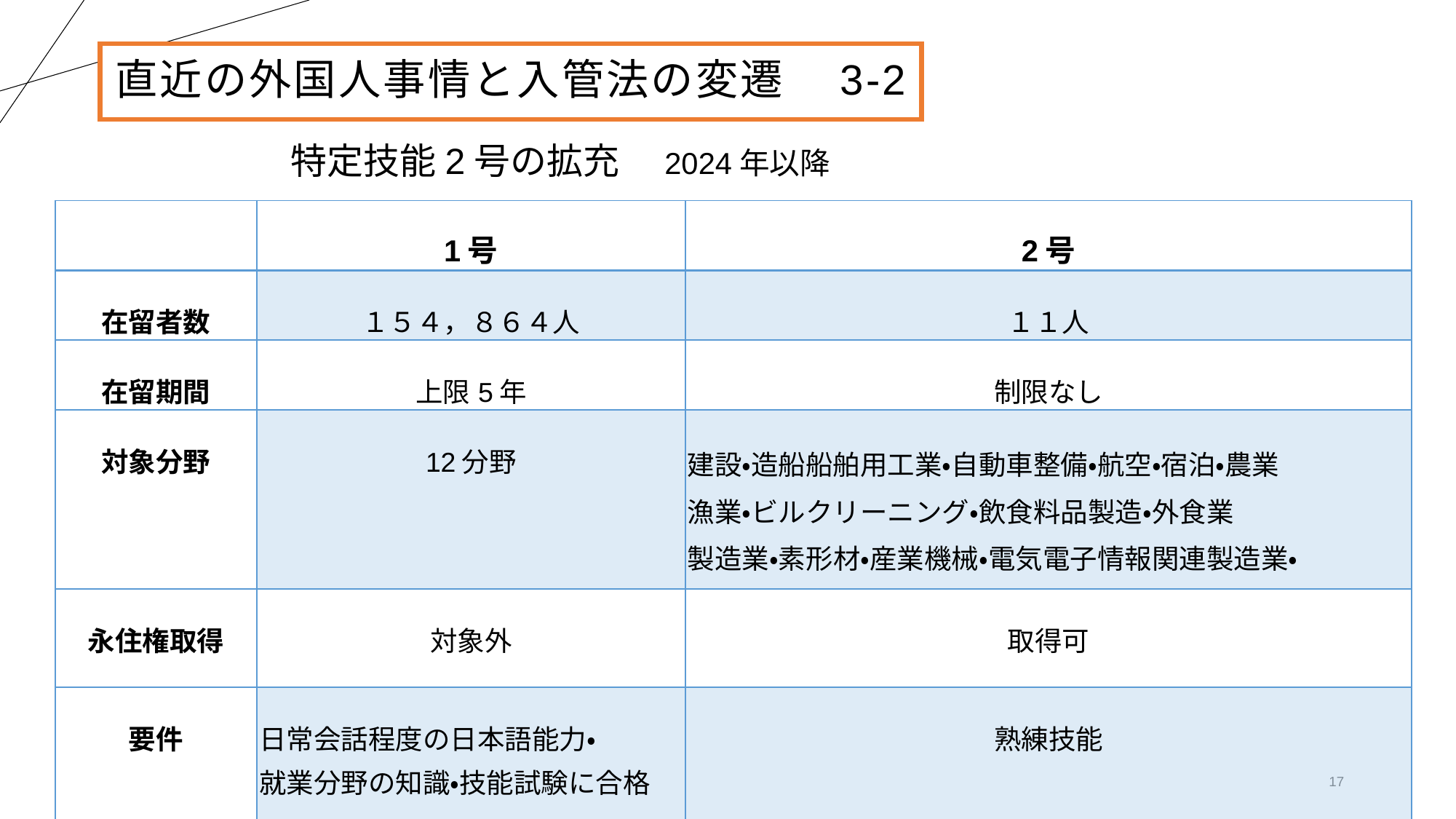

# 直近の外国人事情と入管法の変遷　3-2
特定技能2号の拡充　2024年以降
|  | 1号 | 2号 |
| --- | --- | --- |
| 在留者数 | １５４，８６４人 | １１人 |
| 在留期間 | 上限5年 | 制限なし |
| 対象分野 | 12分野 | 建設・造船船舶用工業・自動車整備・航空・宿泊・農業 漁業・ビルクリーニング・飲食料品製造・外食業 製造業・素形材・産業機械・電気電子情報関連製造業・ |
| 永住権取得 | 対象外 | 取得可 |
| 要件 | 日常会話程度の日本語能力・ 就業分野の知識・技能試験に合格 | 熟練技能 |
17